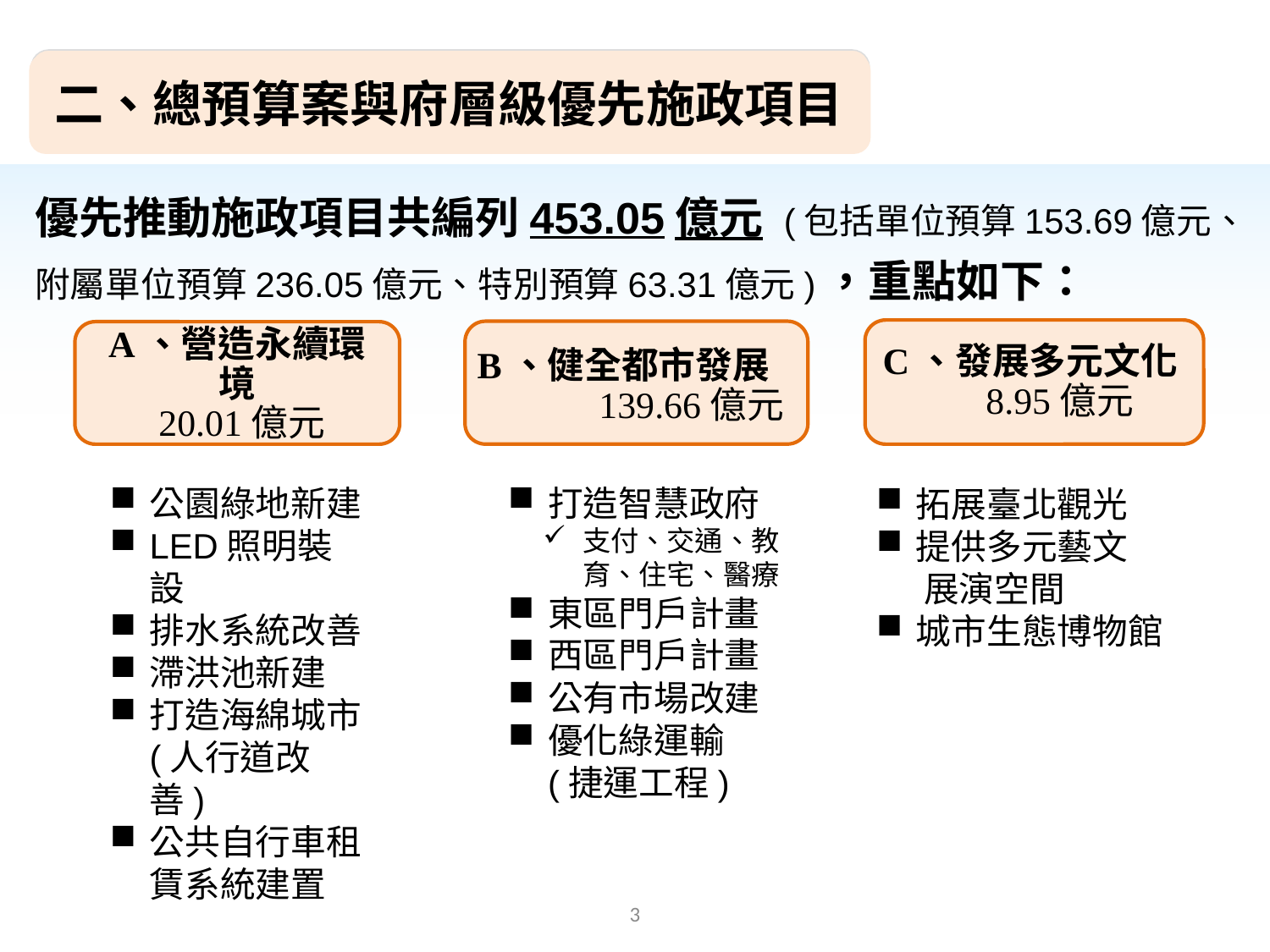

二、總預算案與府層級優先施政項目

優先推動施政項目共編列453.05億元 (包括單位預算153.69億元、
附屬單位預算236.05億元、特別預算63.31億元)，重點如下：

C、發展多元文化      8.95億元

B、健全都市發展              139.66億元

A、營造永續環境
 20.01億元
公園綠地新建
LED照明裝設
排水系統改善
滯洪池新建
打造海綿城市(人行道改善)
公共自行車租賃系統建置

打造智慧政府
支付、交通、教育、住宅、醫療
東區門戶計畫
西區門戶計畫
公有市場改建
優化綠運輸(捷運工程)
拓展臺北觀光
提供多元藝文
     展演空間
城市生態博物館
3